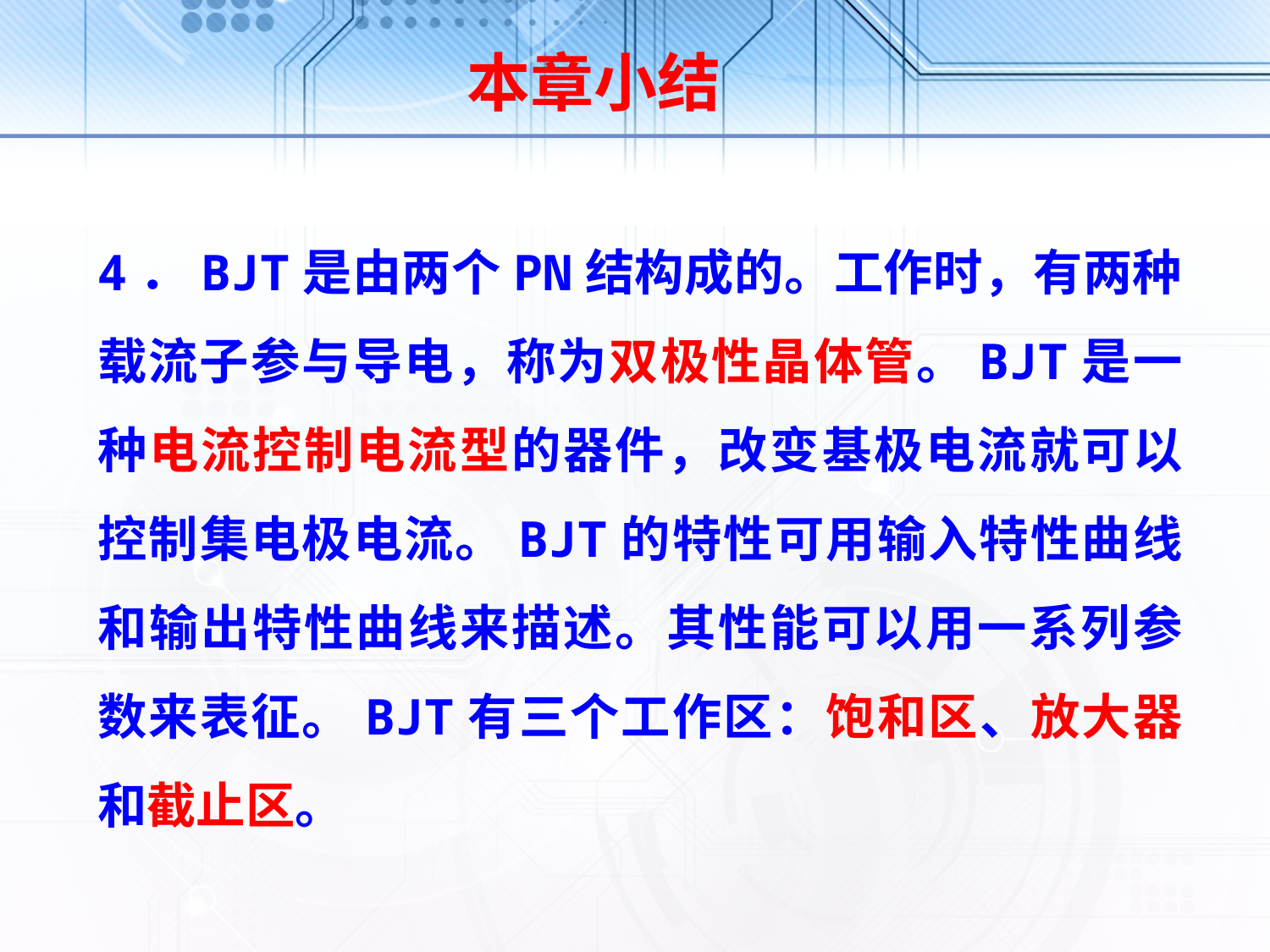

本章小结

4．BJT是由两个PN结构成的。工作时，有两种载流子参与导电，称为双极性晶体管。BJT是一种电流控制电流型的器件，改变基极电流就可以控制集电极电流。BJT的特性可用输入特性曲线和输出特性曲线来描述。其性能可以用一系列参数来表征。BJT有三个工作区：饱和区、放大器和截止区。